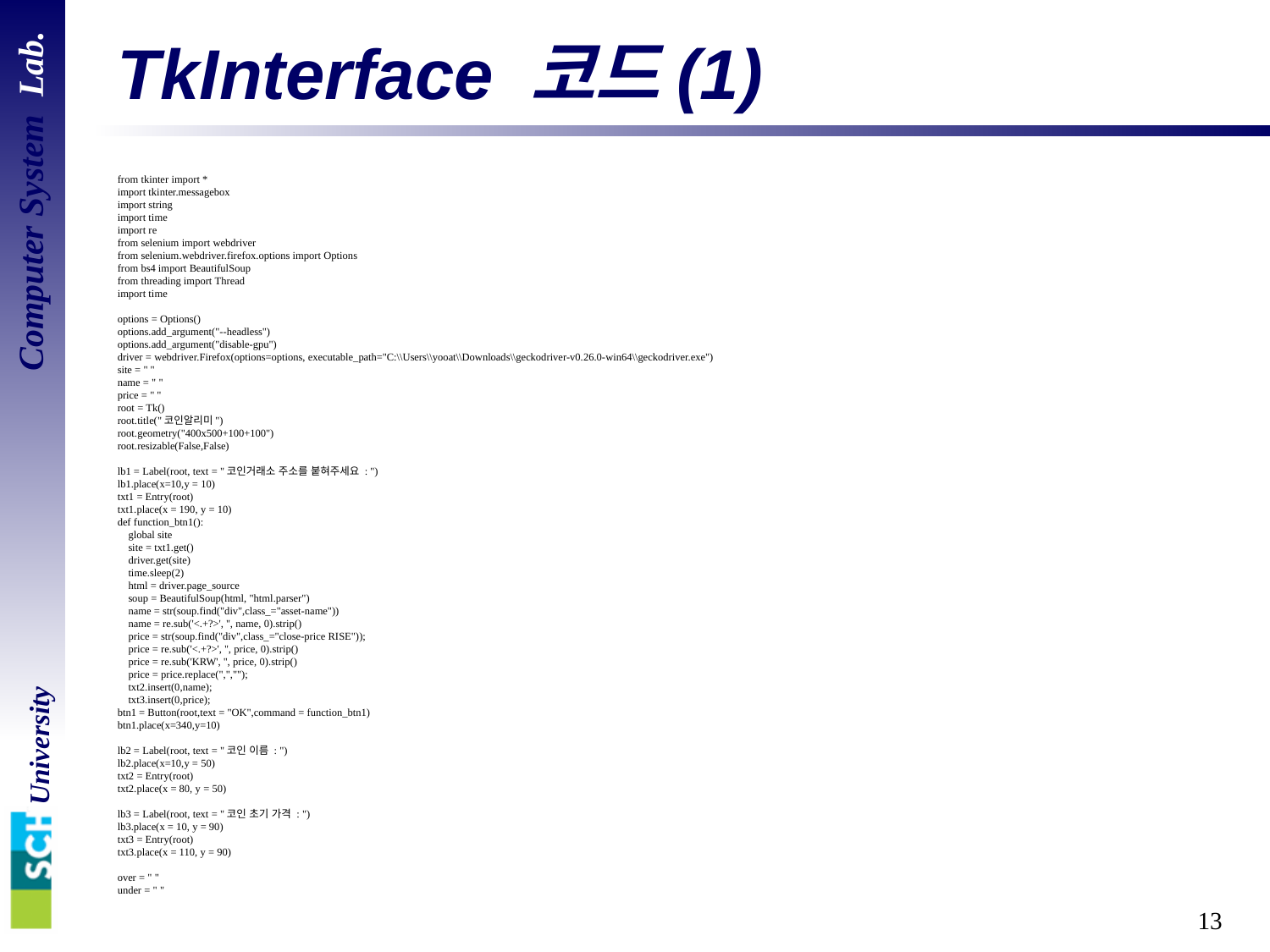

# TkInterface 코드(1)
from tkinter import *
import tkinter.messagebox
import string
import time
import re
from selenium import webdriver
from selenium.webdriver.firefox.options import Options
from bs4 import BeautifulSoup
from threading import Thread
import time

options = Options()
options.add_argument("--headless")
options.add_argument("disable-gpu")
driver = webdriver.Firefox(options=options, executable_path="C:\\Users\\yooat\\Downloads\\geckodriver-v0.26.0-win64\\geckodriver.exe")
site = " "
name = " "
price = " "
root = Tk()
root.title("코인알리미")
root.geometry("400x500+100+100")
root.resizable(False,False)

lb1 = Label(root, text = "코인거래소 주소를 붙혀주세요 : ")
lb1.place(x=10,y = 10)
txt1 = Entry(root)
txt1.place(x = 190, y = 10)
def function_btn1():
    global site
    site = txt1.get()
    driver.get(site)
    time.sleep(2)
    html = driver.page_source
    soup = BeautifulSoup(html, "html.parser")
    name = str(soup.find("div",class_="asset-name"))
    name = re.sub('<.+?>', '', name, 0).strip()
    price = str(soup.find("div",class_="close-price RISE"));
    price = re.sub('<.+?>', '', price, 0).strip()
    price = re.sub('KRW', '', price, 0).strip()
    price = price.replace(",","");
    txt2.insert(0,name);
    txt3.insert(0,price);
btn1 = Button(root,text = "OK",command = function_btn1)
btn1.place(x=340,y=10)

lb2 = Label(root, text = "코인 이름 : ")
lb2.place(x=10,y = 50)
txt2 = Entry(root)
txt2.place(x = 80, y = 50)

lb3 = Label(root, text = "코인 초기 가격 : ")
lb3.place(x = 10, y = 90)
txt3 = Entry(root)
txt3.place(x = 110, y = 90)

over = " "
under = " "